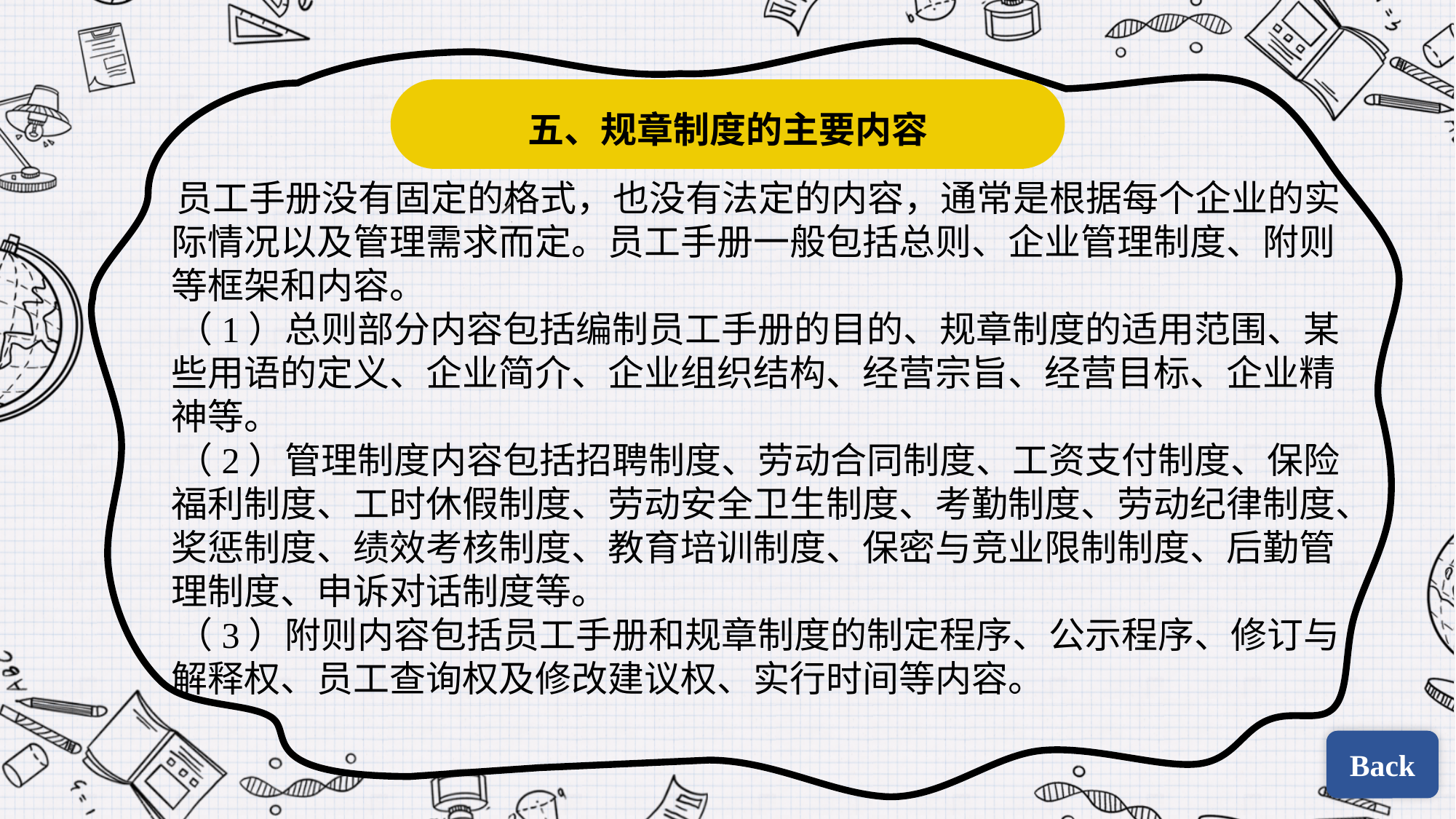

五、规章制度的主要内容
员工手册没有固定的格式，也没有法定的内容，通常是根据每个企业的实际情况以及管理需求而定。员工手册一般包括总则、企业管理制度、附则等框架和内容。
（1）总则部分内容包括编制员工手册的目的、规章制度的适用范围、某些用语的定义、企业简介、企业组织结构、经营宗旨、经营目标、企业精神等。
（2）管理制度内容包括招聘制度、劳动合同制度、工资支付制度、保险福利制度、工时休假制度、劳动安全卫生制度、考勤制度、劳动纪律制度、奖惩制度、绩效考核制度、教育培训制度、保密与竞业限制制度、后勤管理制度、申诉对话制度等。
（3）附则内容包括员工手册和规章制度的制定程序、公示程序、修订与解释权、员工查询权及修改建议权、实行时间等内容。

Back